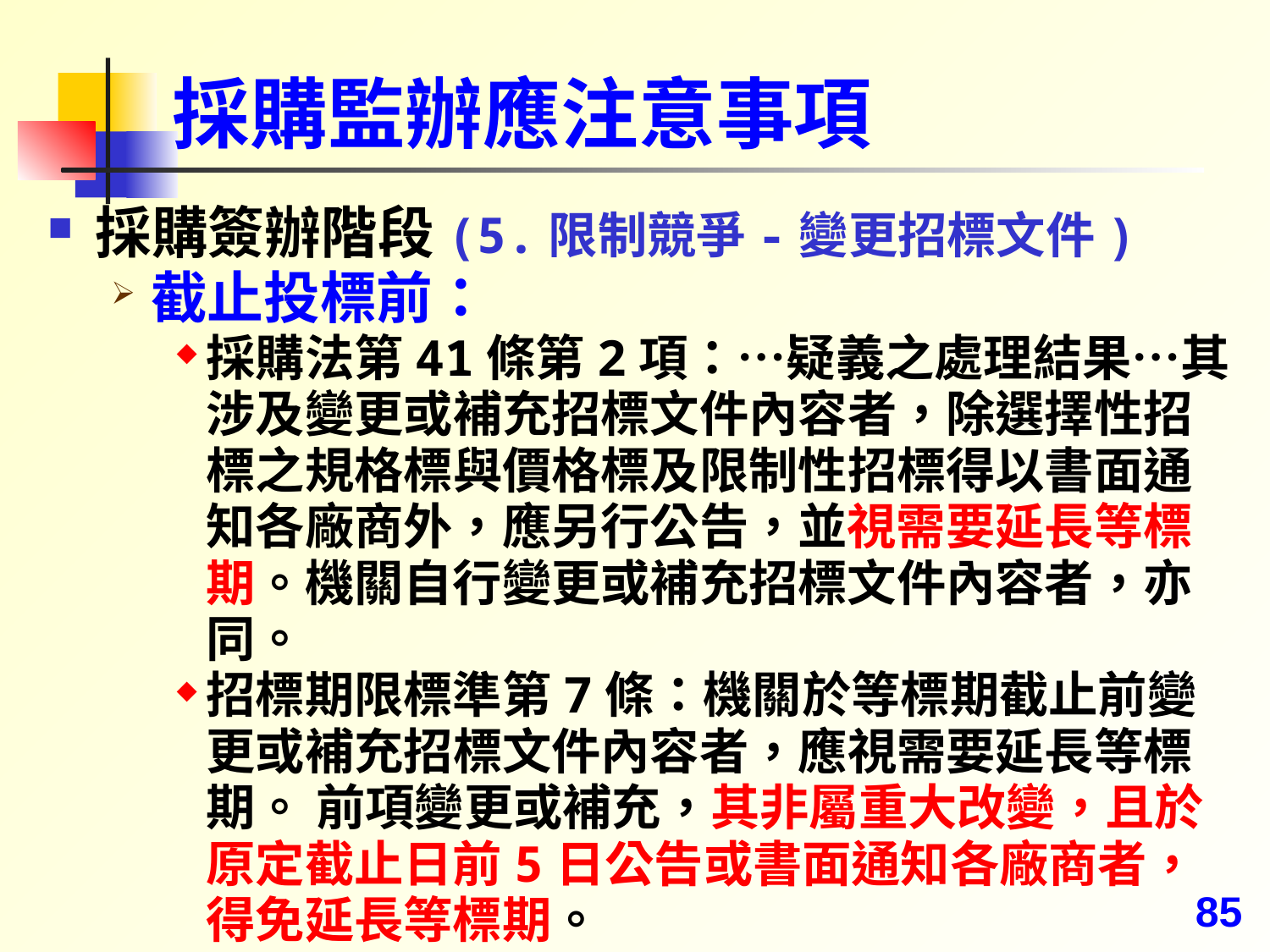

# 採購監辦應注意事項
採購簽辦階段(5.限制競爭-變更招標文件)
截止投標前：
採購法第41條第2項：…疑義之處理結果…其涉及變更或補充招標文件內容者，除選擇性招標之規格標與價格標及限制性招標得以書面通知各廠商外，應另行公告，並視需要延長等標期。機關自行變更或補充招標文件內容者，亦同。
招標期限標準第7條：機關於等標期截止前變更或補充招標文件內容者，應視需要延長等標期。 前項變更或補充，其非屬重大改變，且於原定截止日前5日公告或書面通知各廠商者，得免延長等標期。
85